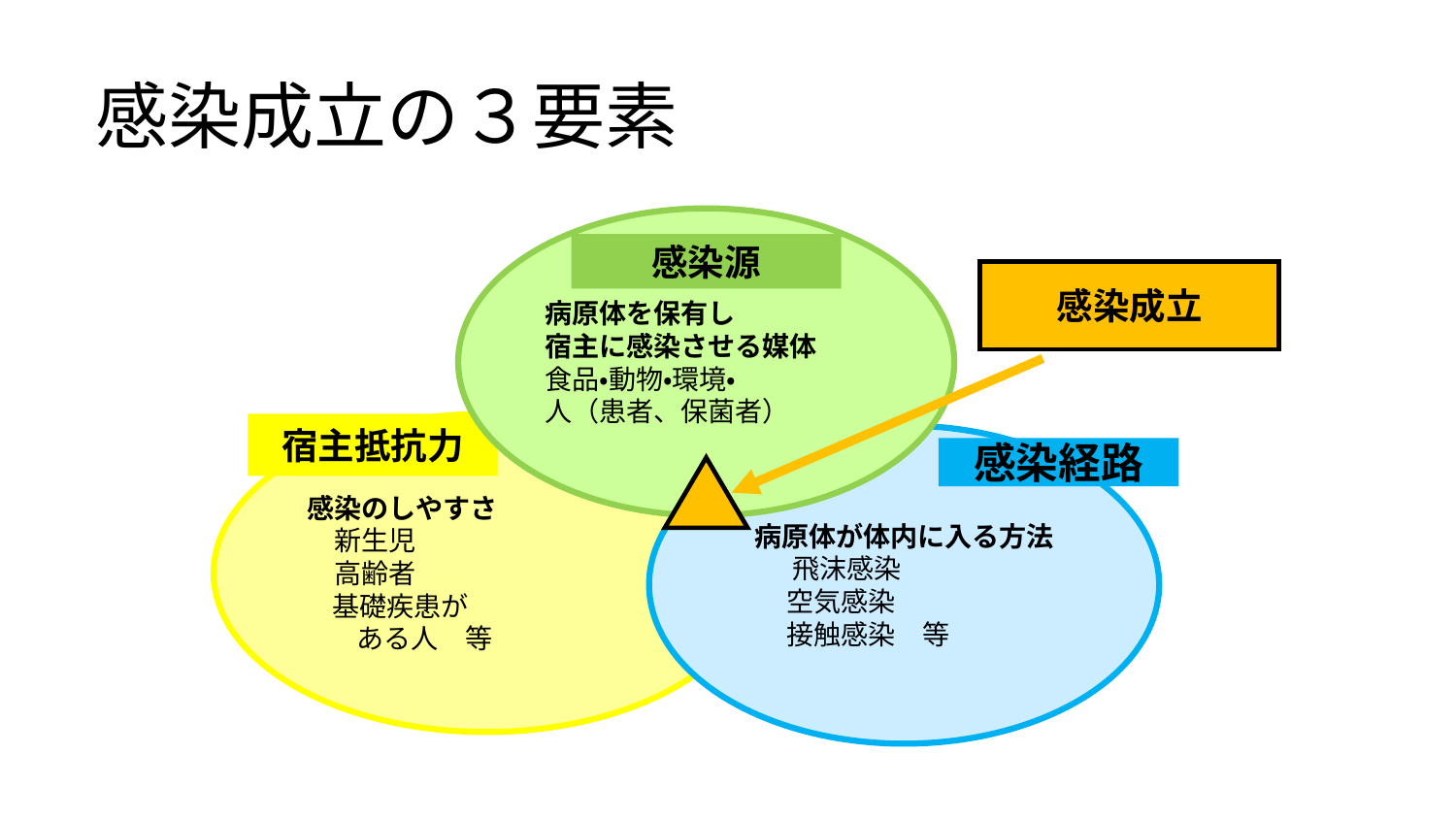

# 感染成立の３要素
病原体を保有し
宿主に感染させる媒体
食品・動物・環境・
人（患者、保菌者）
感染源
感染成立
感染のしやすさ
　新生児
　高齢者
   基礎疾患が
       ある人　等
宿主抵抗力
病原体が体内に入る方法
　　飛沫感染
       空気感染
       接触感染　等
感染経路